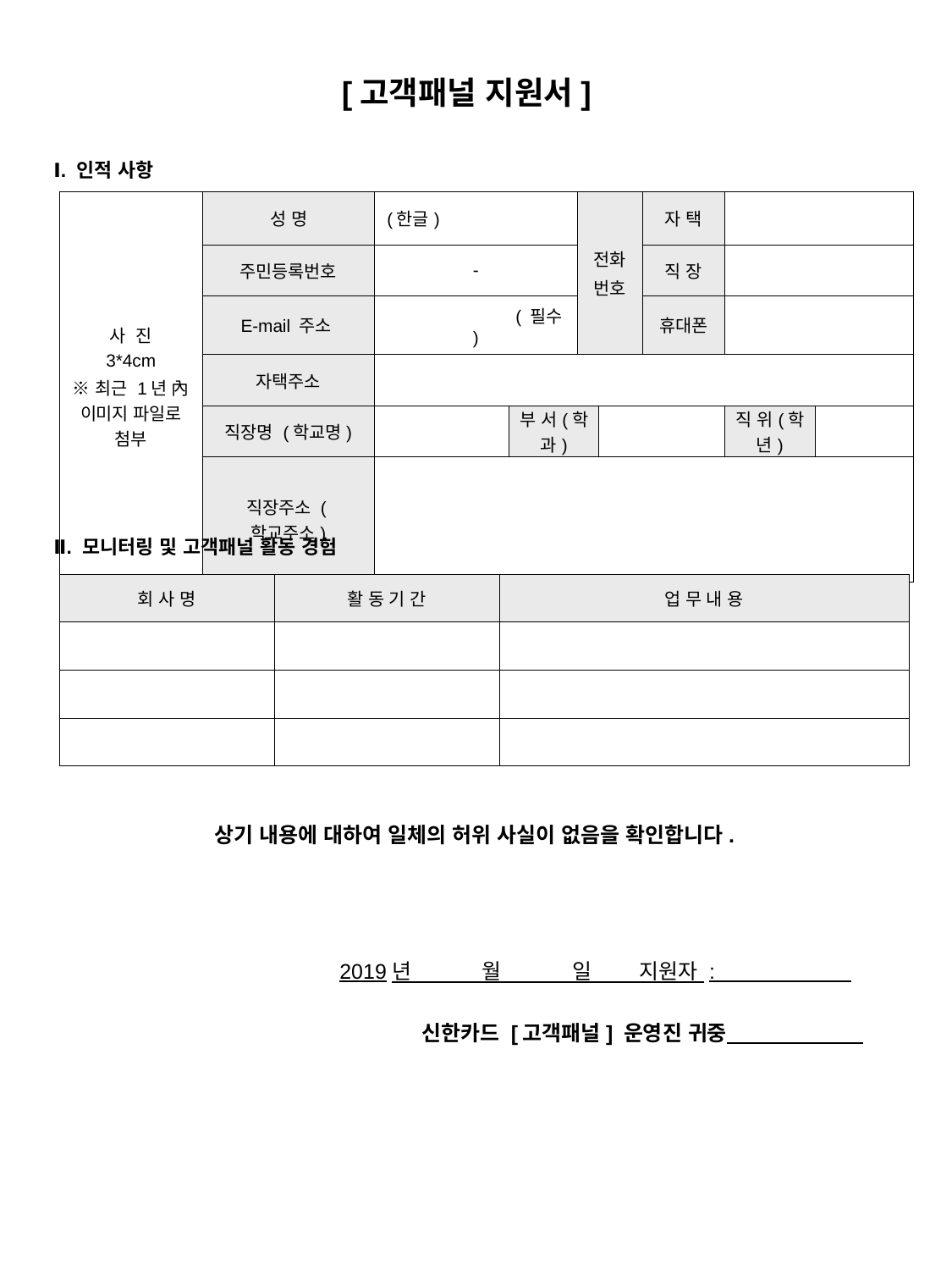

[고객패널 지원서]
Ⅰ. 인적 사항
| 사 진 3\*4cm ※최근 1년 內 이미지 파일로 첨부 | 성 명 | (한글) |  | 전화 번호 |  | 자 택 |  |  |
| --- | --- | --- | --- | --- | --- | --- | --- | --- |
|  | 주민등록번호 | - |  |  |  | 직 장 |  |  |
|  | E-mail 주소 | ( 필수 ) |  |  |  | 휴대폰 |  |  |
|  | 자택주소 |  |  |  |  |  |  |  |
|  | 직장명 (학교명) |  | 부 서(학과) |  |  |  | 직 위(학년) |  |
|  | 직장주소 (학교주소) |  |  |  |  |  |  |  |
Ⅱ. 모니터링 및 고객패널 활동 경험
| 회 사 명 | 활 동 기 간 | 업 무 내 용 |
| --- | --- | --- |
|  |  |  |
|  |  |  |
|  |  |  |
상기 내용에 대하여 일체의 허위 사실이 없음을 확인합니다.
2019년            월            일        지원자 :                       .
신한카드 [고객패널] 운영진 귀중